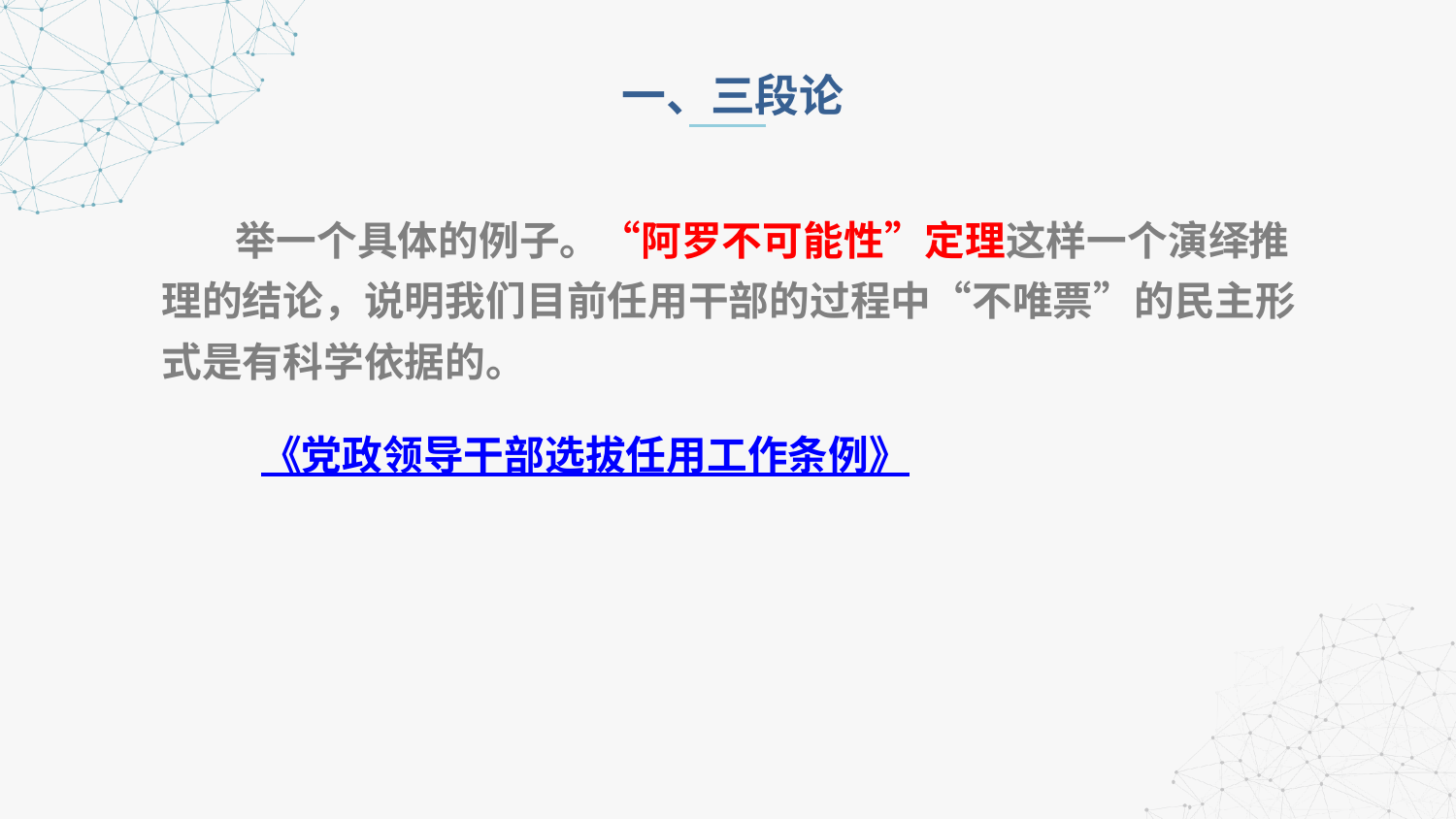

一、三段论
       举一个具体的例子。“阿罗不可能性”定理这样一个演绎推理的结论，说明我们目前任用干部的过程中“不唯票”的民主形式是有科学依据的。
《党政领导干部选拔任用工作条例》